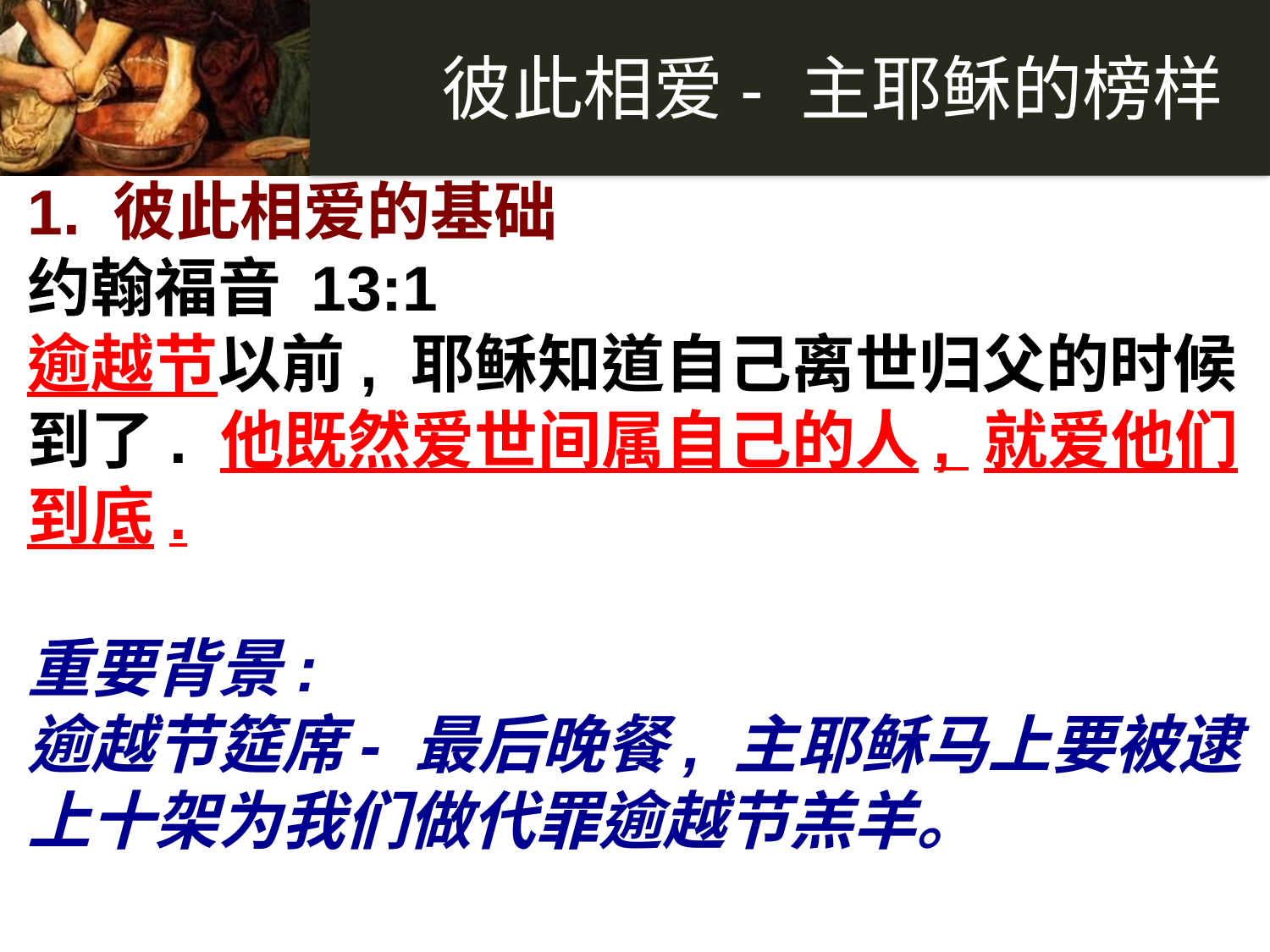

1. 彼此相爱的基础
约翰福音 13:1
逾越节以前, 耶稣知道自己离世归父的时候到了. 他既然爱世间属自己的人, 就爱他们到底.

重要背景:
逾越节筵席- 最后晚餐, 主耶稣马上要被逮上十架为我们做代罪逾越节羔羊。